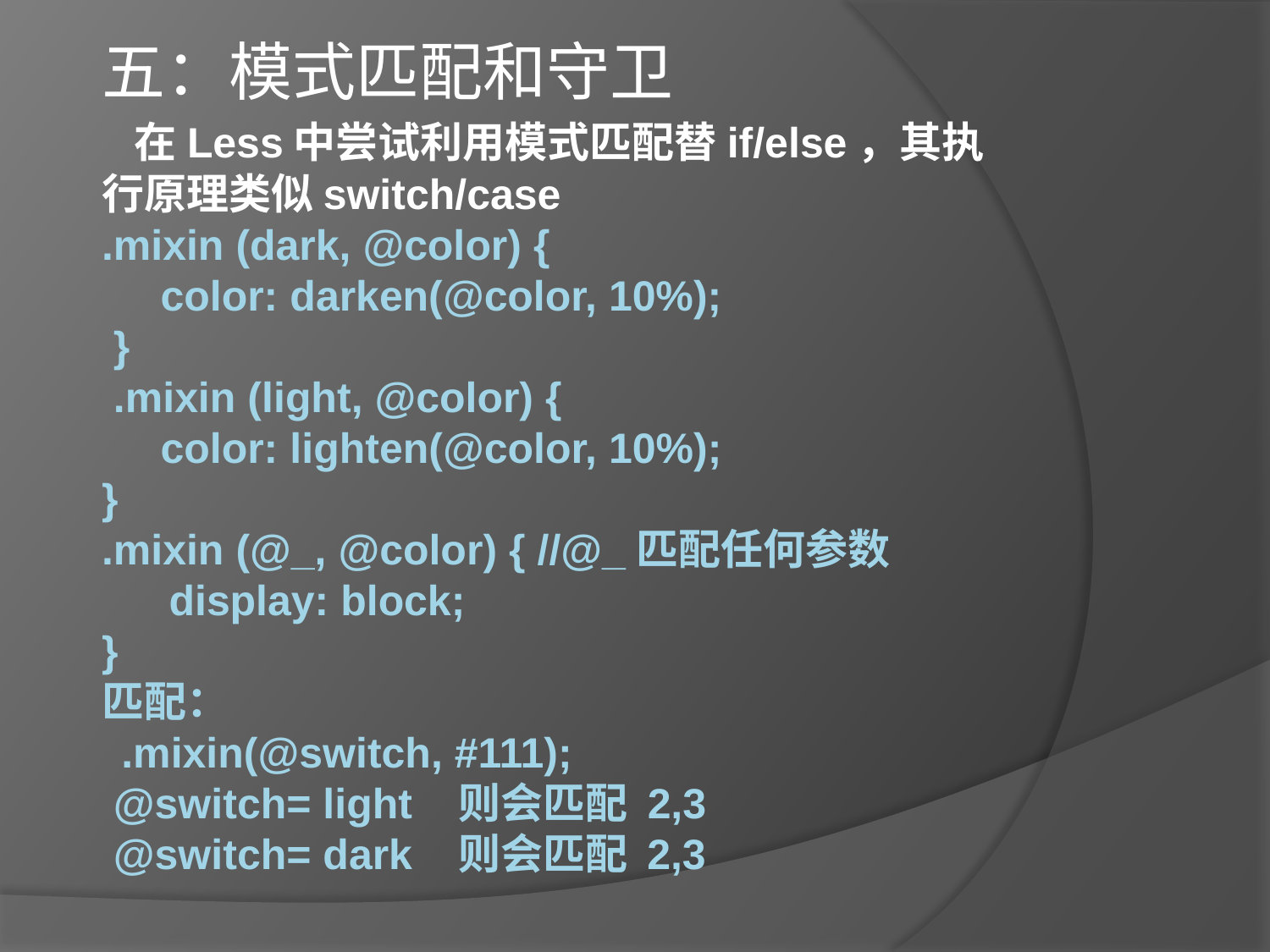

五：模式匹配和守卫
   在Less中尝试利用模式匹配替if/else，其执行原理类似switch/case
# .mixin (dark, @color) { color: darken(@color, 10%); } .mixin (light, @color) { color: lighten(@color, 10%); } .mixin (@_, @color) { //@_匹配任何参数 display: block; } 匹配： .mixin(@switch, #111); @switch= light   则会匹配 2,3 @switch= dark   则会匹配 2,3